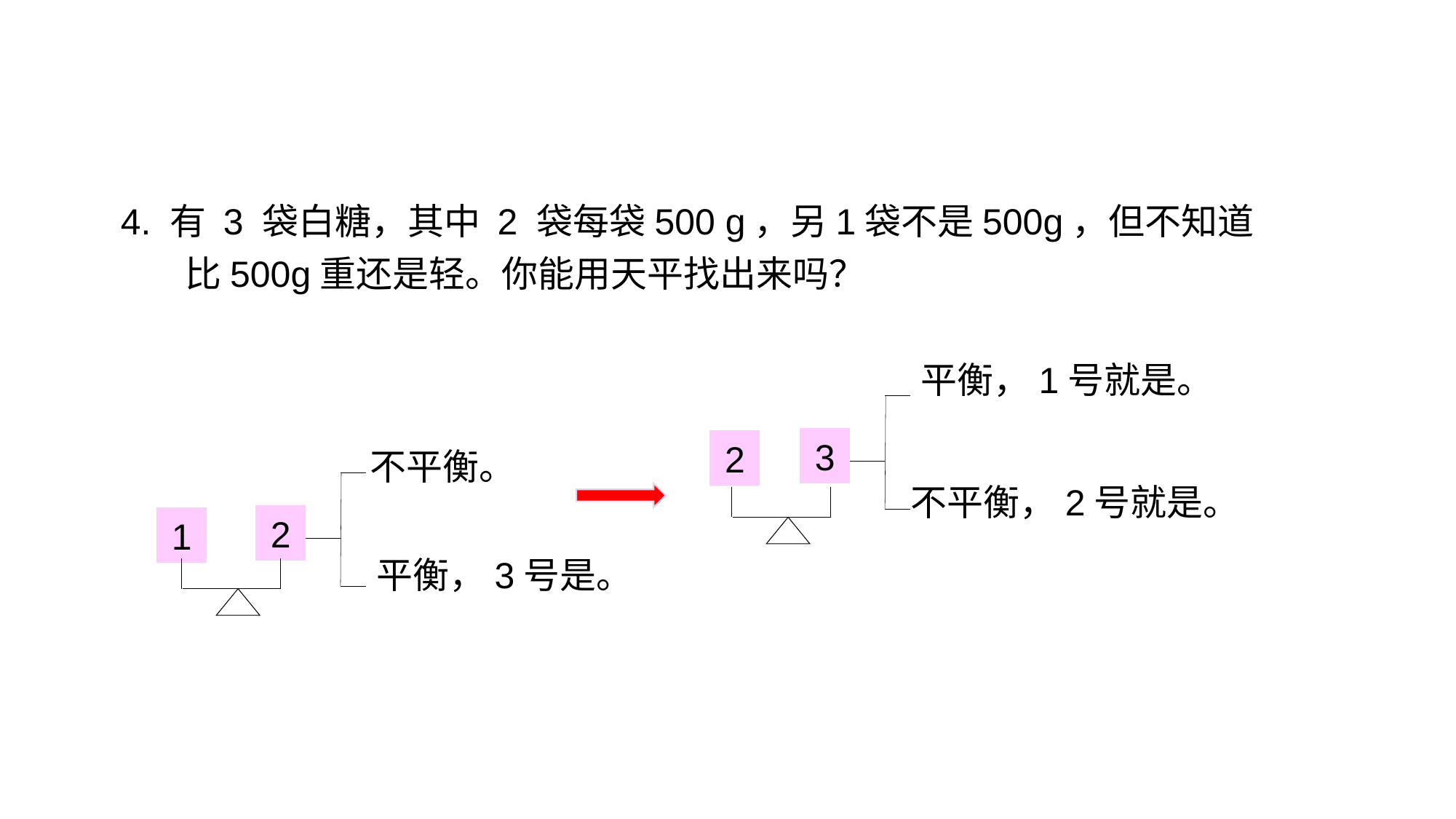

4. 有 3 袋白糖，其中 2 袋每袋500 g，另1袋不是500g，但不知道比500g重还是轻。你能用天平找出来吗？
平衡，1号就是。
3
2
不平衡。
不平衡，2号就是。

2
1
平衡，3号是。